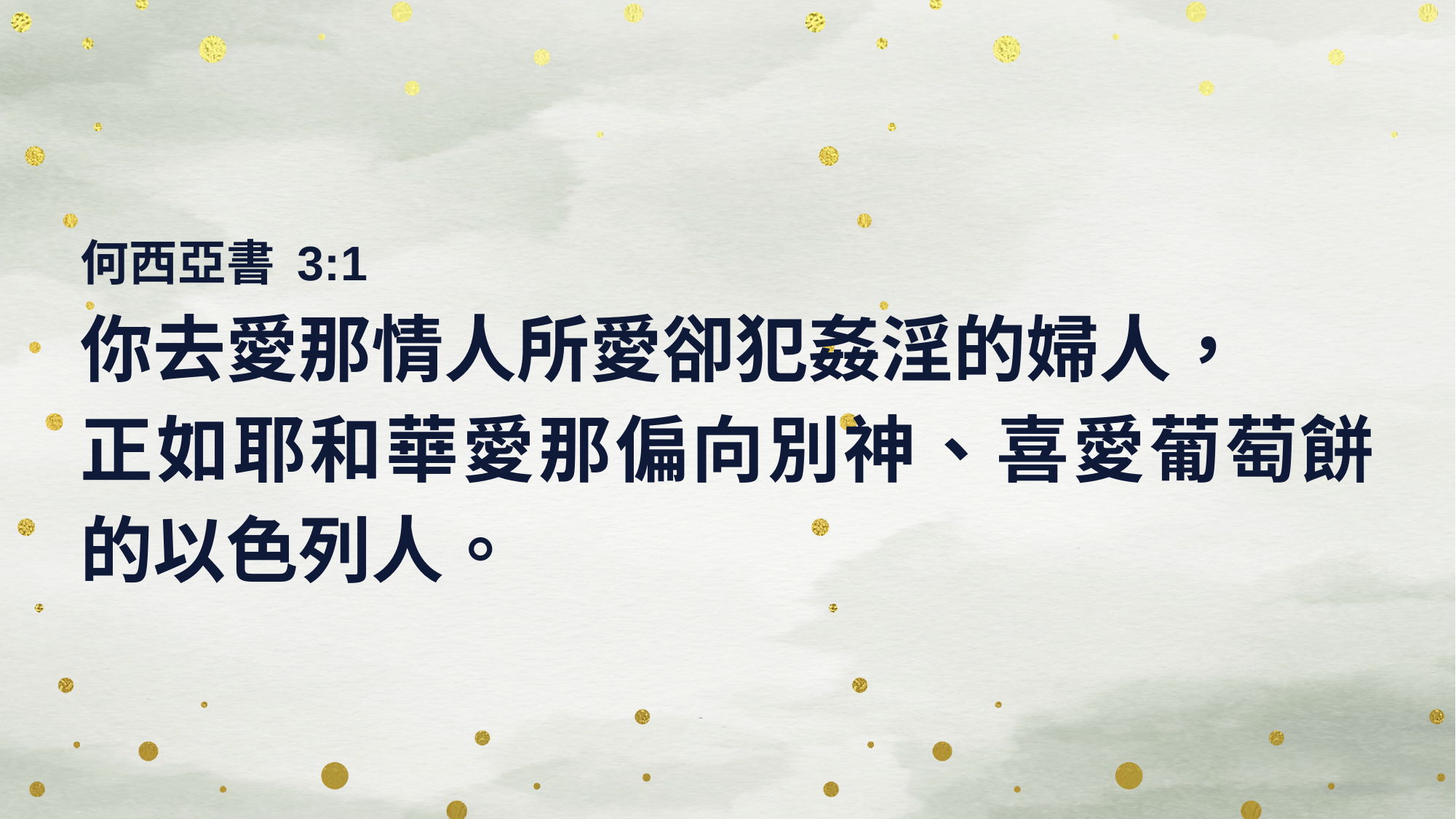

何西亞書 3:1
你去愛那情人所愛卻犯姦淫的婦人，
正如耶和華愛那偏向別神、喜愛葡萄餅的以色列人。